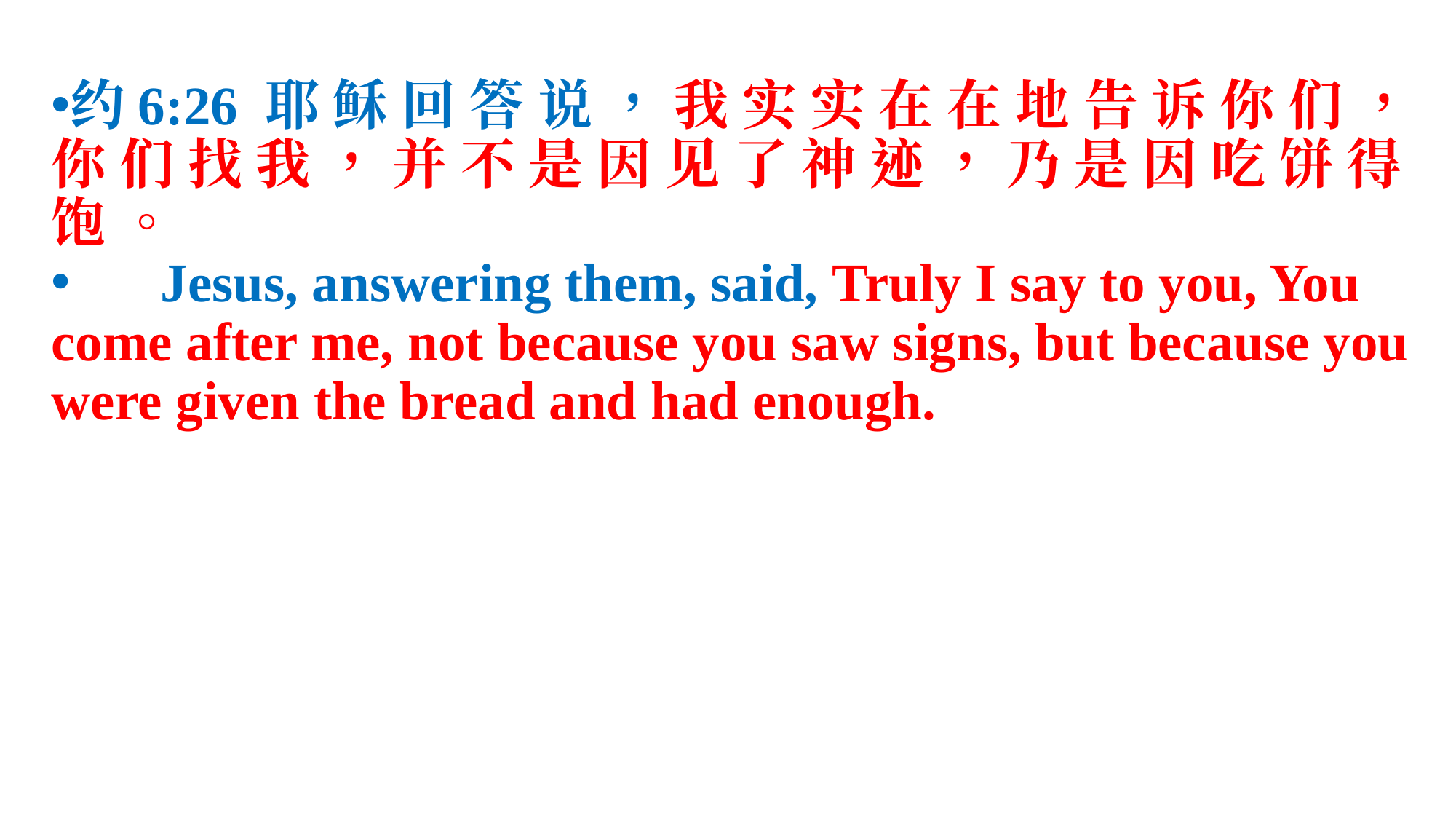

约6:26 耶 稣 回 答 说 ， 我 实 实 在 在 地 告 诉 你 们 ， 你 们 找 我 ， 并 不 是 因 见 了 神 迹 ， 乃 是 因 吃 饼 得 饱 。
   	Jesus, answering them, said, Truly I say to you, You come after me, not because you saw signs, but because you were given the bread and had enough.